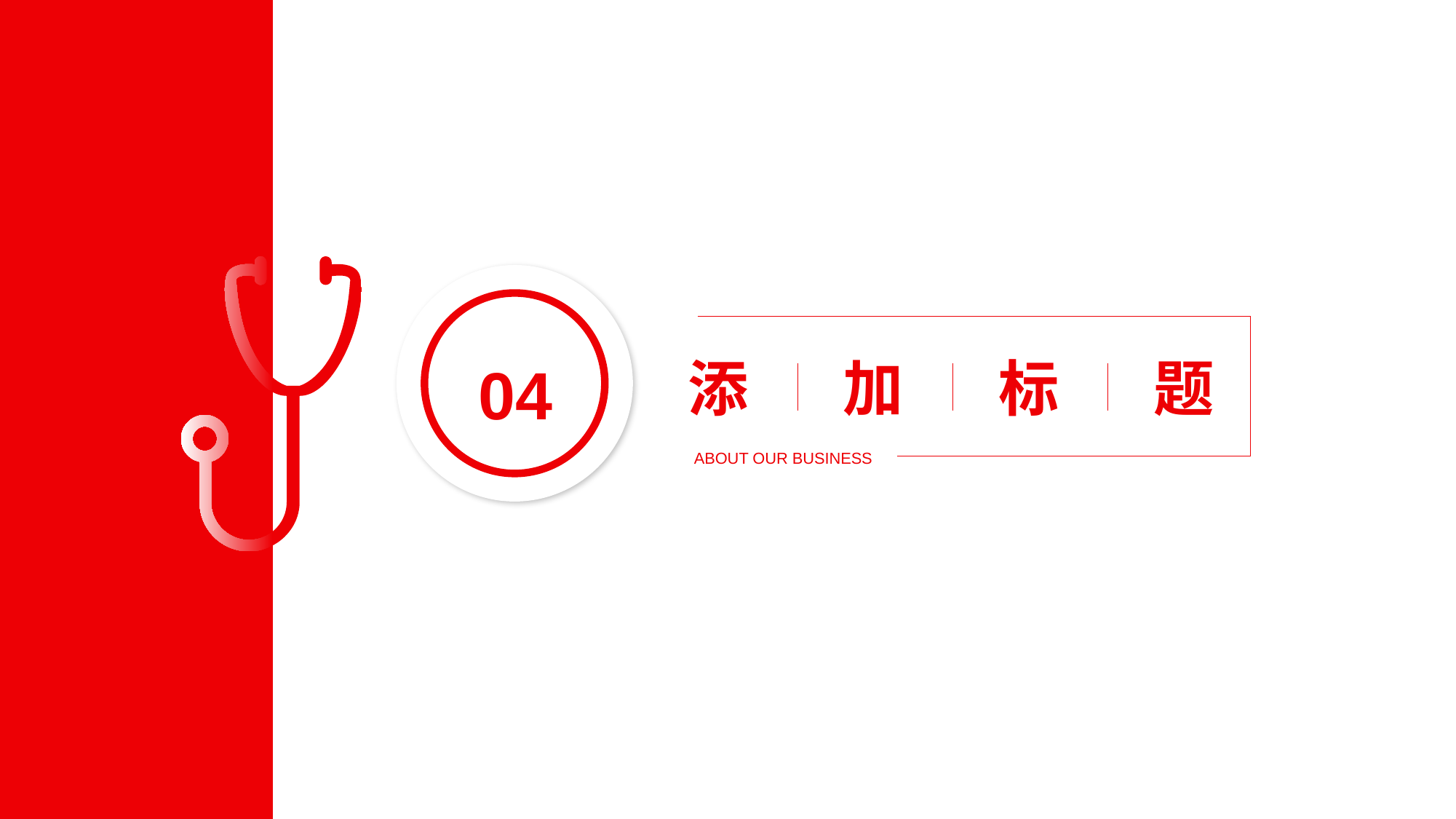

添
加
标
题
04
ABOUT OUR BUSINESS